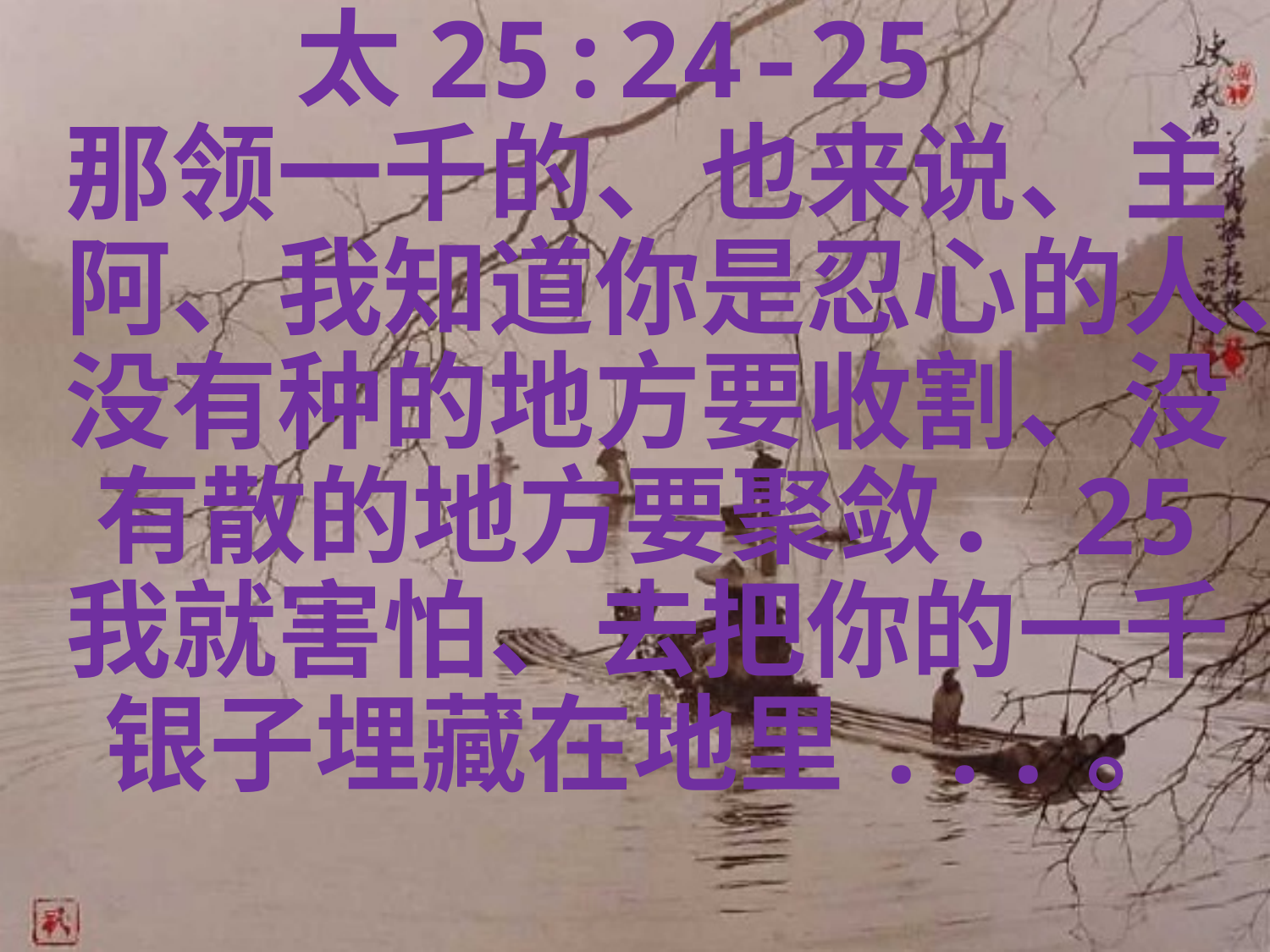

太25:24-25
那领一千的、也来说、主阿、我知道你是忍心的人、没有种的地方要收割、没有散的地方要聚敛．25 我就害怕、去把你的一千银子埋藏在地里...。